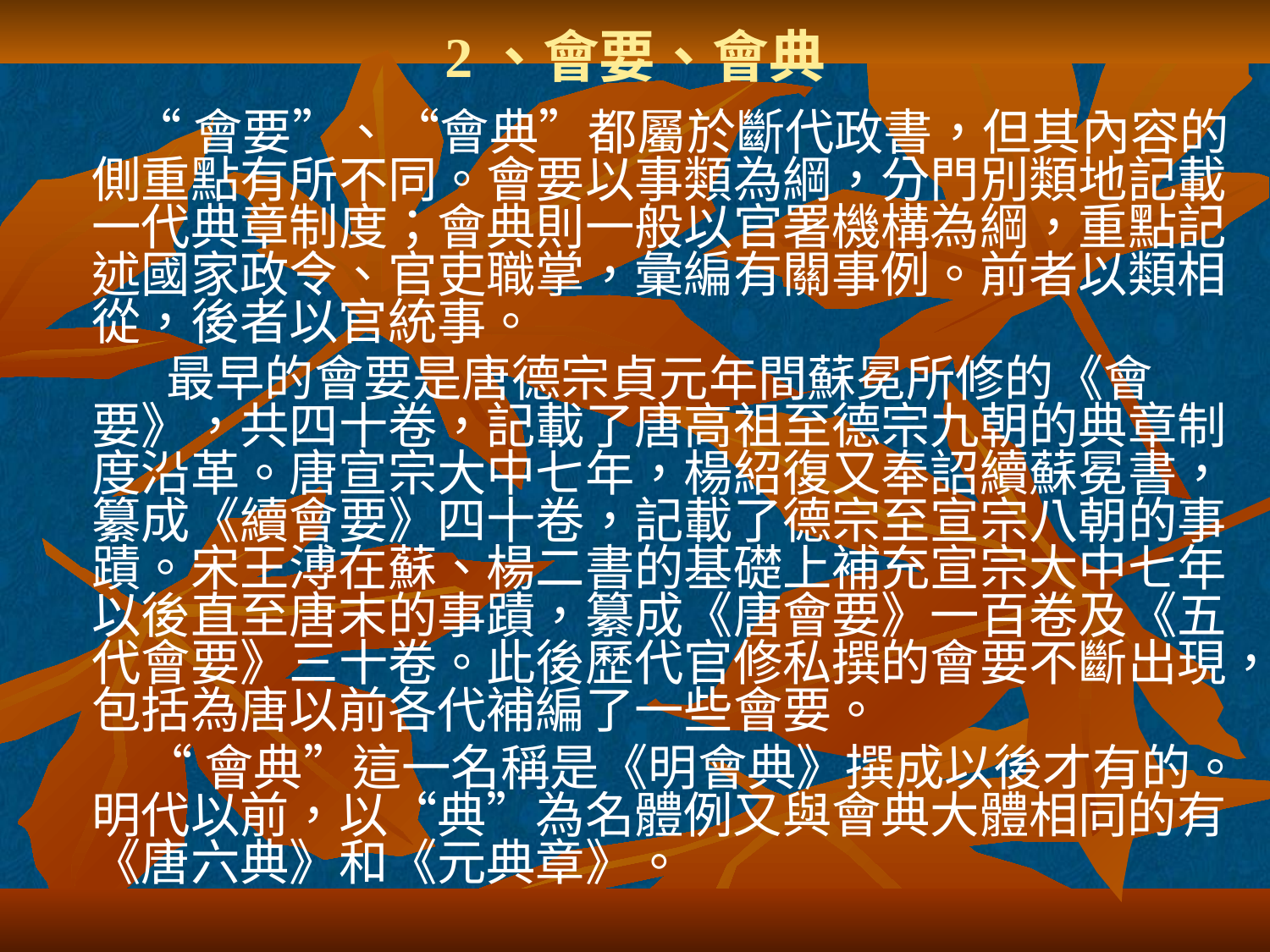

# 2、會要、會典
        “會要”、“會典”都屬於斷代政書，但其內容的側重點有所不同。會要以事類為綱，分門別類地記載一代典章制度；會典則一般以官署機構為綱，重點記述國家政令、官吏職掌，彙編有關事例。前者以類相從，後者以官統事。
          最早的會要是唐德宗貞元年間蘇冕所修的《會要》，共四十卷，記載了唐高祖至德宗九朝的典章制度沿革。唐宣宗大中七年，楊紹復又奉詔續蘇冕書，纂成《續會要》四十卷，記載了德宗至宣宗八朝的事蹟。宋王溥在蘇、楊二書的基礎上補充宣宗大中七年以後直至唐末的事蹟，纂成《唐會要》一百卷及《五代會要》三十卷。此後歷代官修私撰的會要不斷出現，包括為唐以前各代補編了一些會要。
         “會典”這一名稱是《明會典》撰成以後才有的。明代以前，以“典”為名體例又與會典大體相同的有《唐六典》和《元典章》。